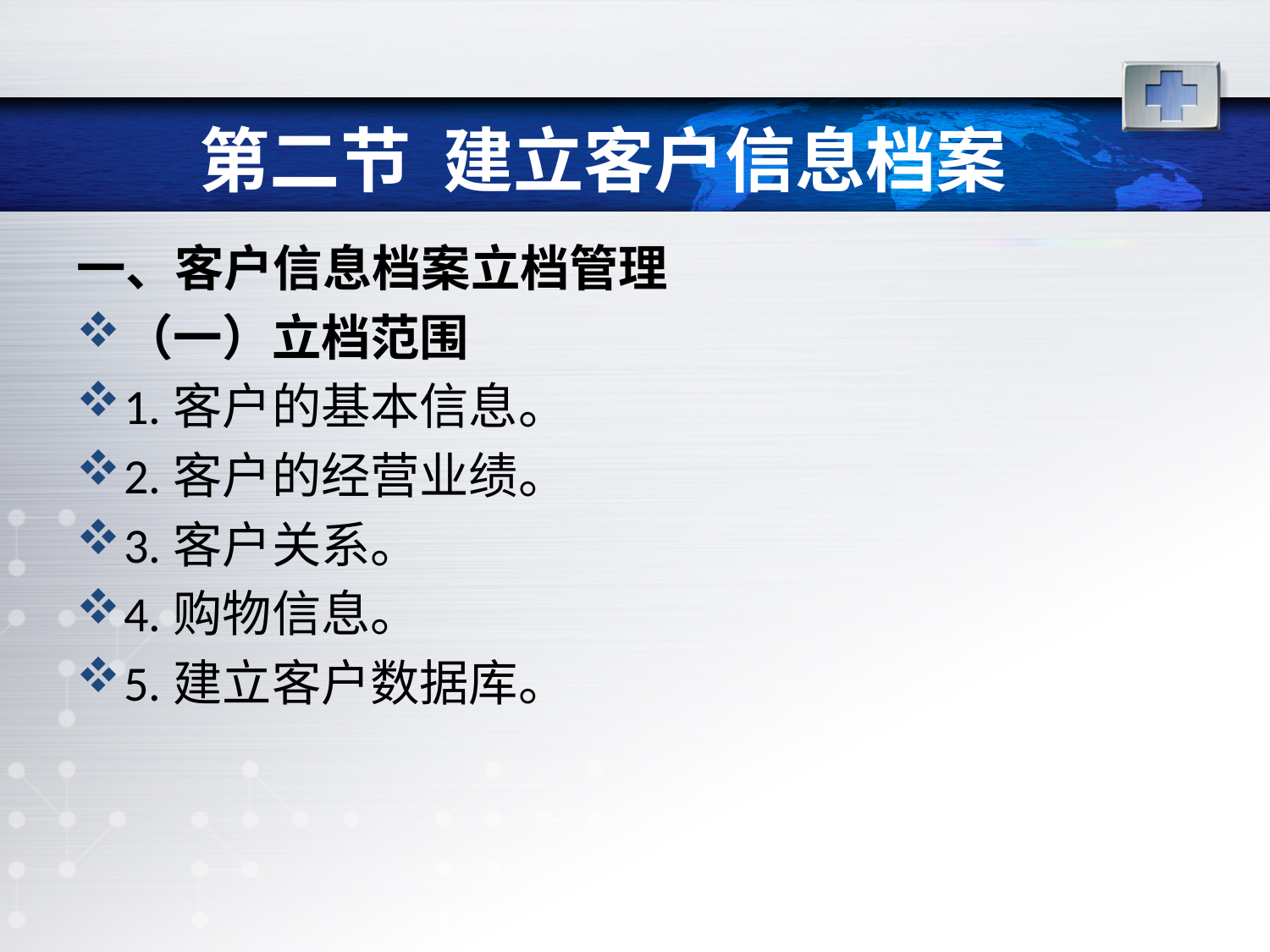

# 第二节  建立客户信息档案
一、客户信息档案立档管理
（一）立档范围
1.客户的基本信息。
2.客户的经营业绩。
3.客户关系。
4.购物信息。
5.建立客户数据库。